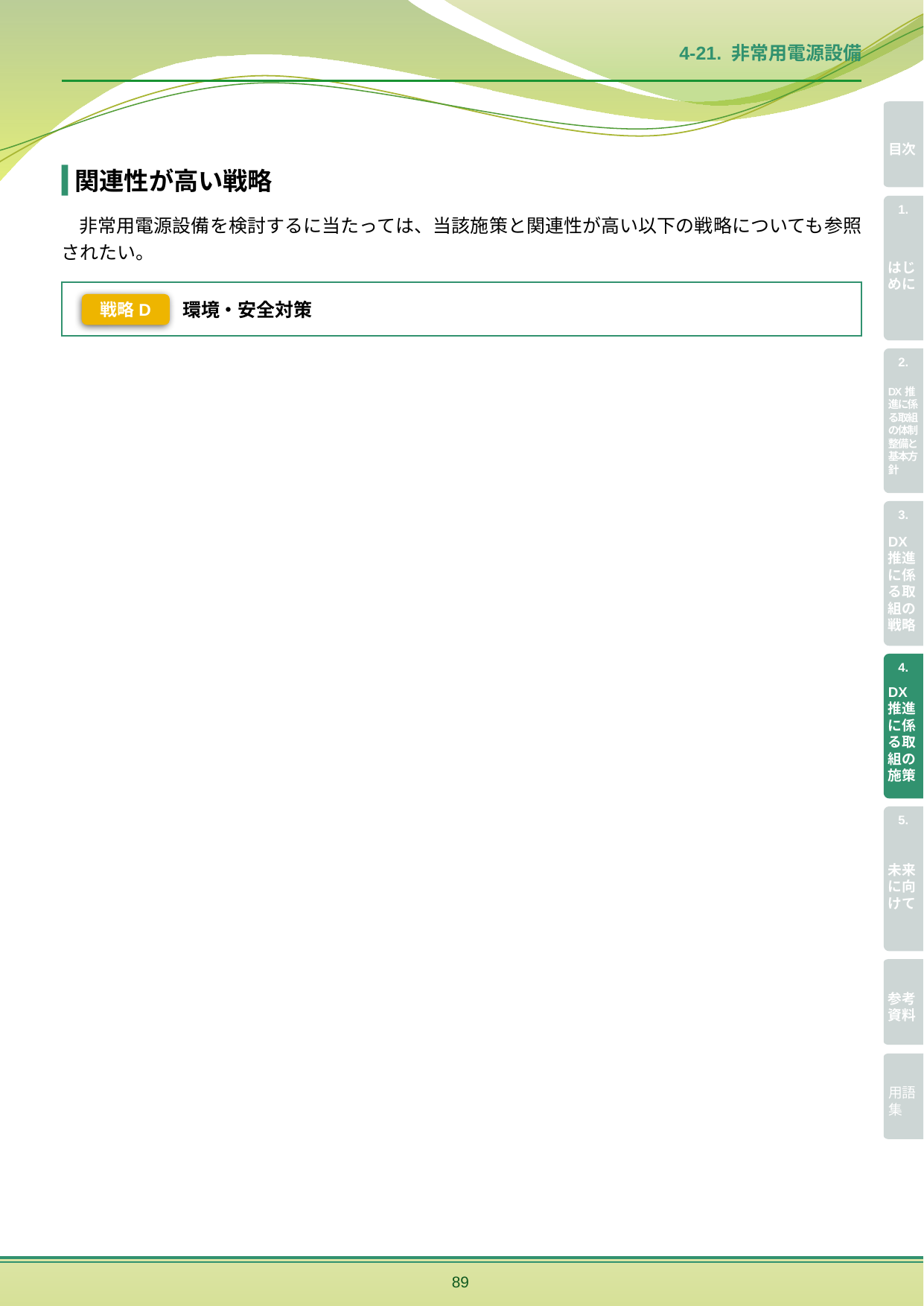

4-21. 非常用電源設備

関連性が高い戦略
非常用電源設備を検討するに当たっては、当該施策と関連性が高い以下の戦略についても参照されたい。
環境・安全対策
戦略D
89